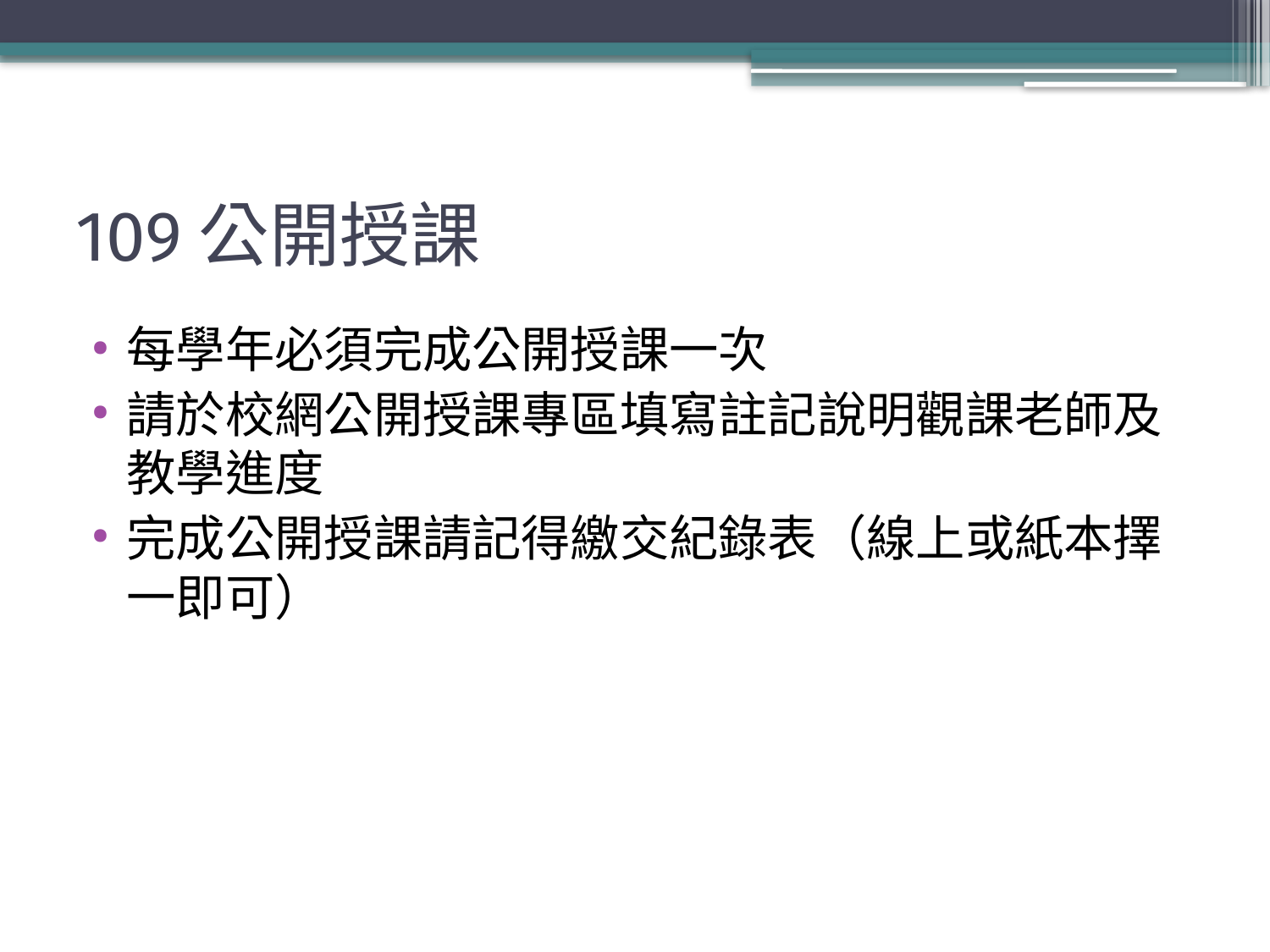

# 109公開授課
每學年必須完成公開授課一次
請於校網公開授課專區填寫註記說明觀課老師及教學進度
完成公開授課請記得繳交紀錄表（線上或紙本擇一即可）